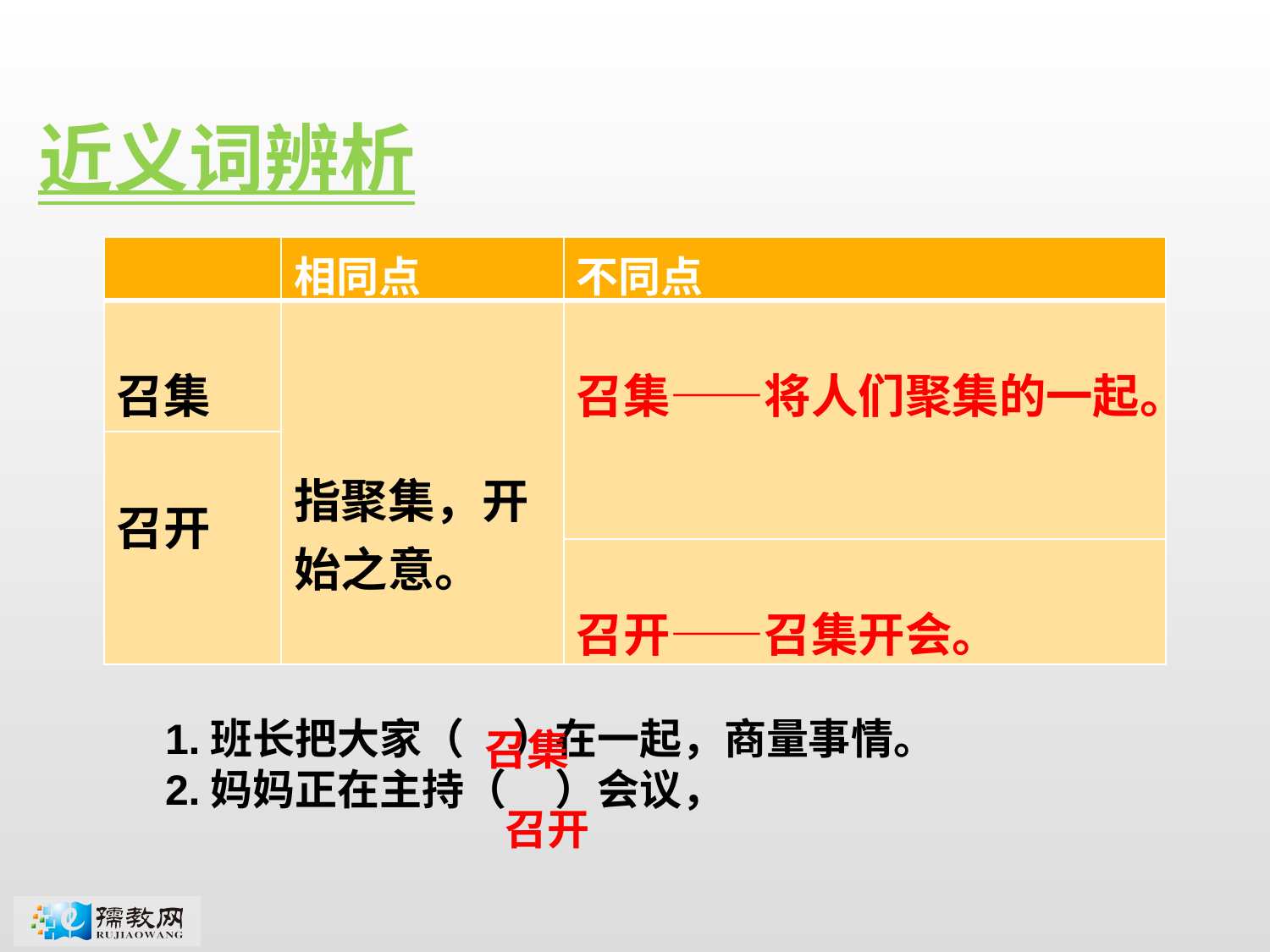

近义词辨析
|  | 相同点 | 不同点 |
| --- | --- | --- |
| 召集 | 指聚集，开始之意。 | 召集——将人们聚集的一起。 |
| 召开 |  |  |
|  |  | 召开——召集开会。 |

1.班长把大家（     ）在一起，商量事情。
2.妈妈正在主持（     ）会议，
召集

召开